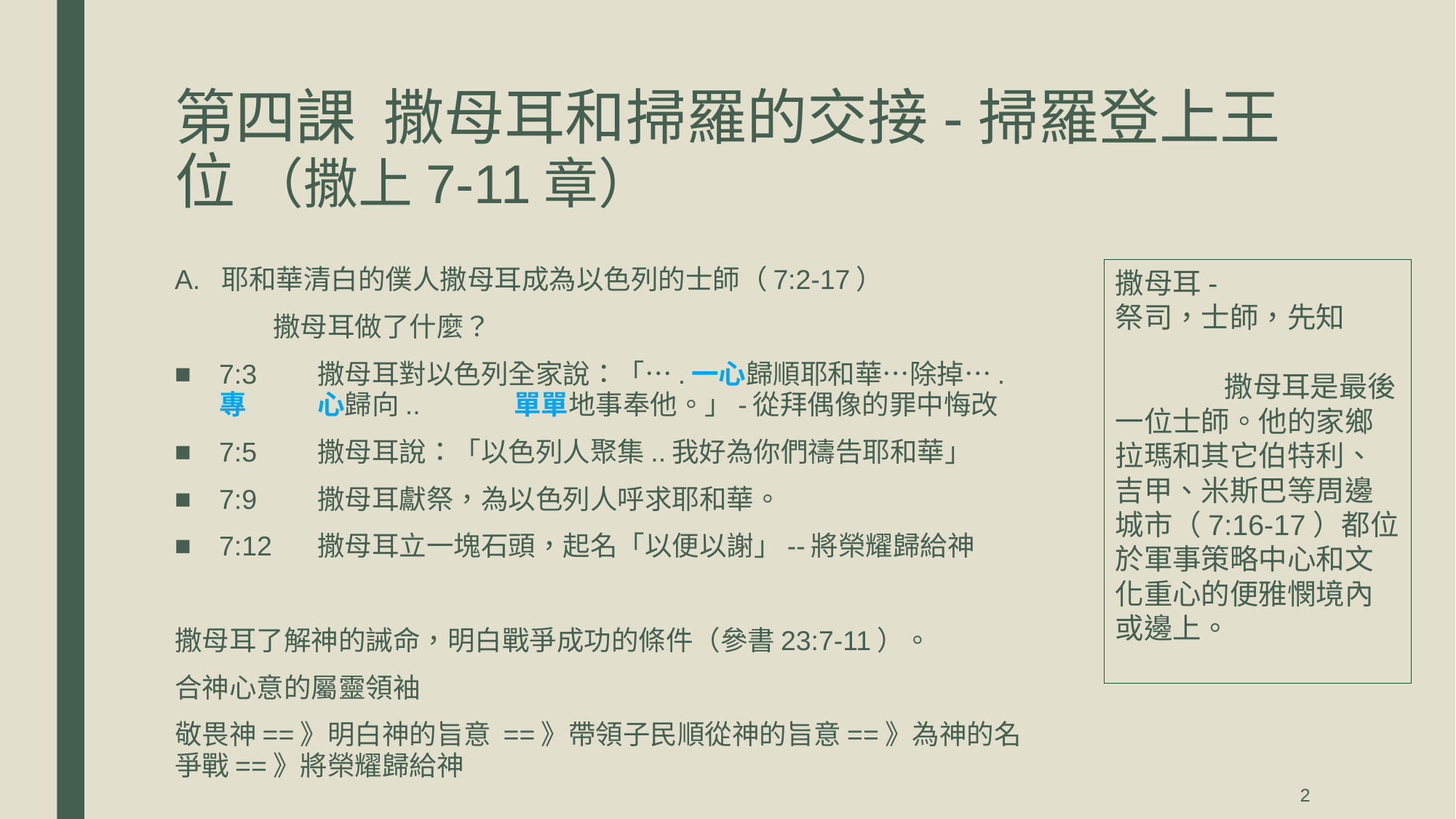

# 第四課  撒母耳和掃羅的交接-掃羅登上王位 （撒上7-11章）
A.  耶和華清白的僕人撒母耳成為以色列的士師（7:2-17）
	撒母耳做了什麼？
7:3	撒母耳對以色列全家說：「….一心歸順耶和華…除掉….專	心歸向..	單單地事奉他。」-從拜偶像的罪中悔改
7:5	撒母耳說：「以色列人聚集..我好為你們禱告耶和華」
7:9	撒母耳獻祭，為以色列人呼求耶和華。
7:12	撒母耳立一塊石頭，起名「以便以謝」--將榮耀歸給神

撒母耳了解神的誡命，明白戰爭成功的條件（參書23:7-11）。
合神心意的屬靈領袖
敬畏神==》明白神的旨意 ==》帶領子民順從神的旨意==》為神的名爭戰==》將榮耀歸給神

撒母耳-
祭司，士師，先知
	撒母耳是最後一位士師。他的家鄉拉瑪和其它伯特利、吉甲、米斯巴等周邊城市（7:16-17）都位於軍事策略中心和文化重心的便雅憫境內或邊上。

2